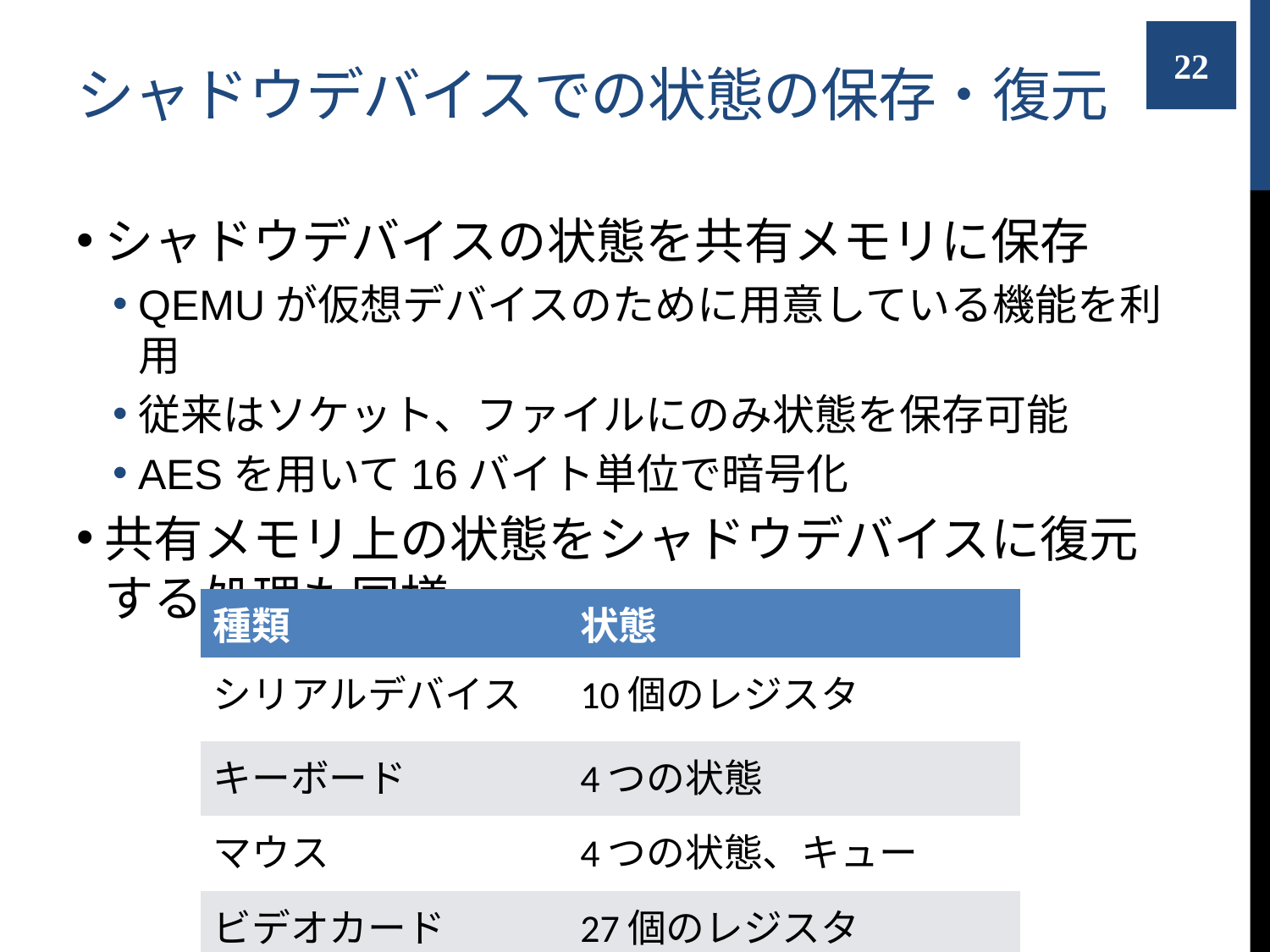

# シャドウデバイスでの状態の保存・復元
22
シャドウデバイスの状態を共有メモリに保存
QEMUが仮想デバイスのために用意している機能を利用
従来はソケット、ファイルにのみ状態を保存可能
AESを用いて16バイト単位で暗号化
共有メモリ上の状態をシャドウデバイスに復元する処理も同様

| 種類 | 状態 |
| --- | --- |
| シリアルデバイス | 10個のレジスタ |
| キーボード | 4つの状態 |
| マウス | 4つの状態、キュー |
| ビデオカード | 27個のレジスタ |